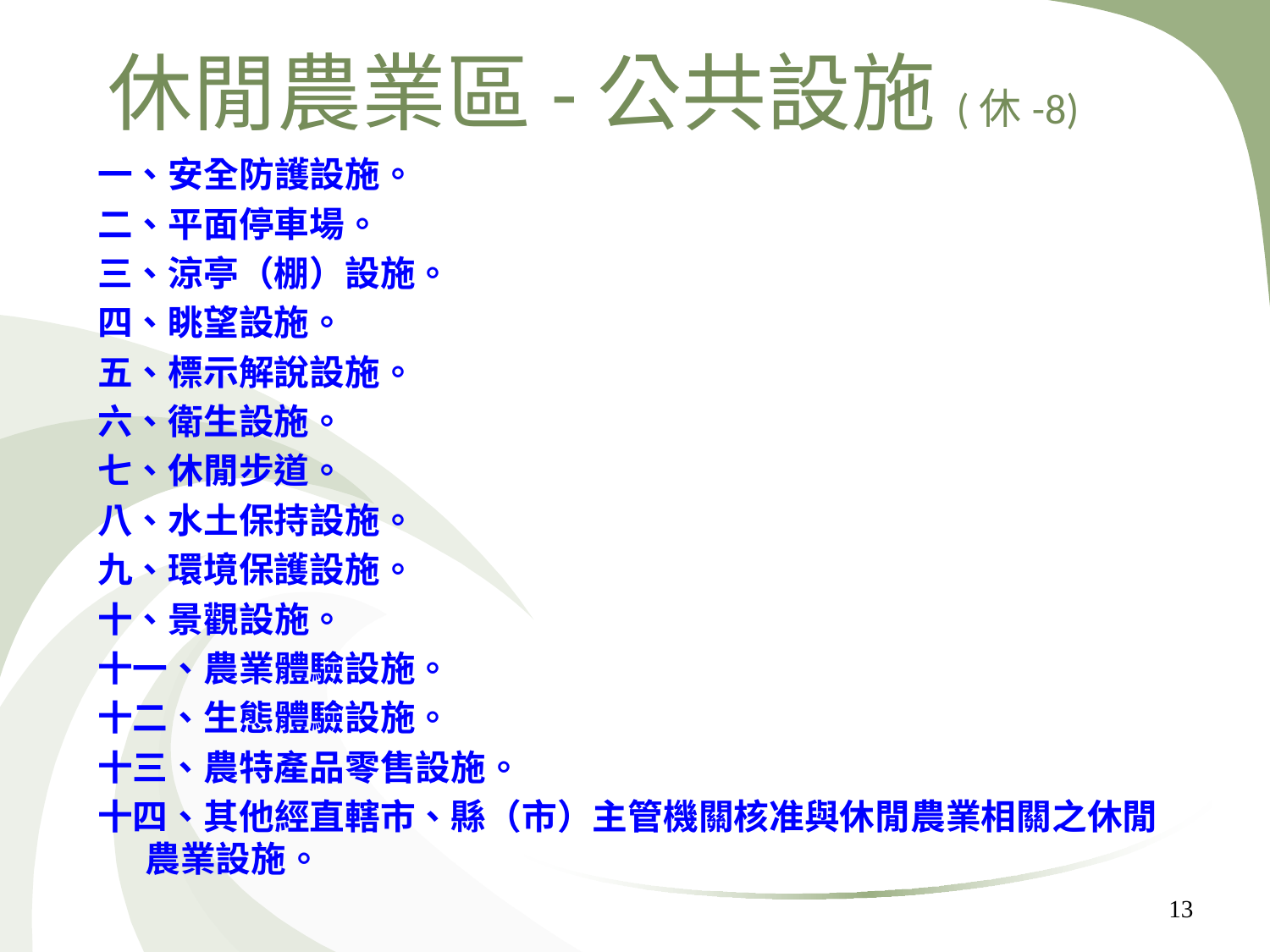

休閒農業區-公共設施(休-8)
一、安全防護設施。
二、平面停車場。
三、涼亭（棚）設施。
四、眺望設施。
五、標示解說設施。
六、衛生設施。
七、休閒步道。
八、水土保持設施。
九、環境保護設施。
十、景觀設施。
十一、農業體驗設施。
十二、生態體驗設施。
十三、農特產品零售設施。
十四、其他經直轄市、縣（市）主管機關核准與休閒農業相關之休閒農業設施。

13